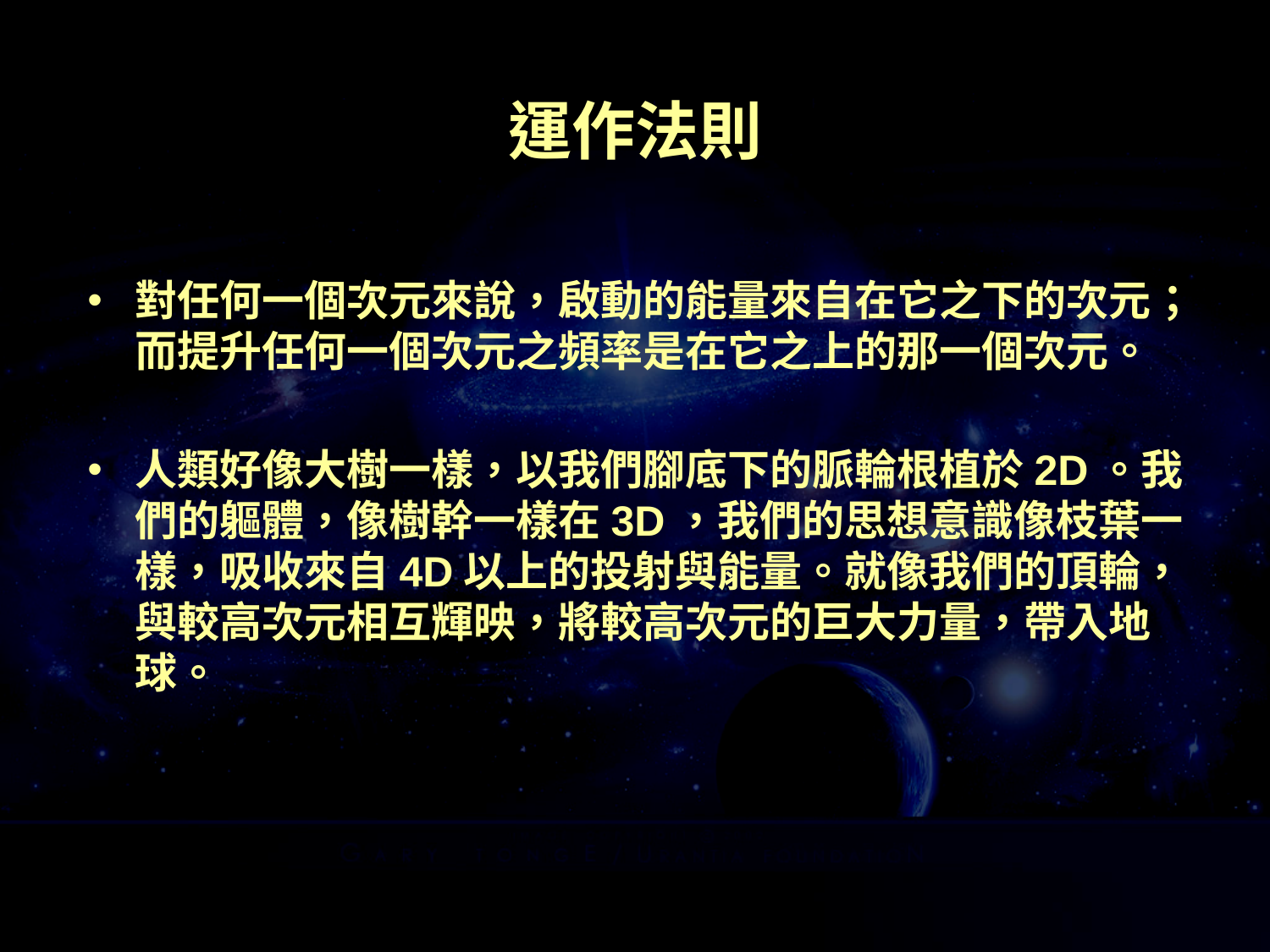

# 運作法則
對任何一個次元來說，啟動的能量來自在它之下的次元；而提升任何一個次元之頻率是在它之上的那一個次元。

人類好像大樹一樣，以我們腳底下的脈輪根植於2D。我們的軀體，像樹幹一樣在3D，我們的思想意識像枝葉一樣，吸收來自4D以上的投射與能量。就像我們的頂輪，與較高次元相互輝映，將較高次元的巨大力量，帶入地球。